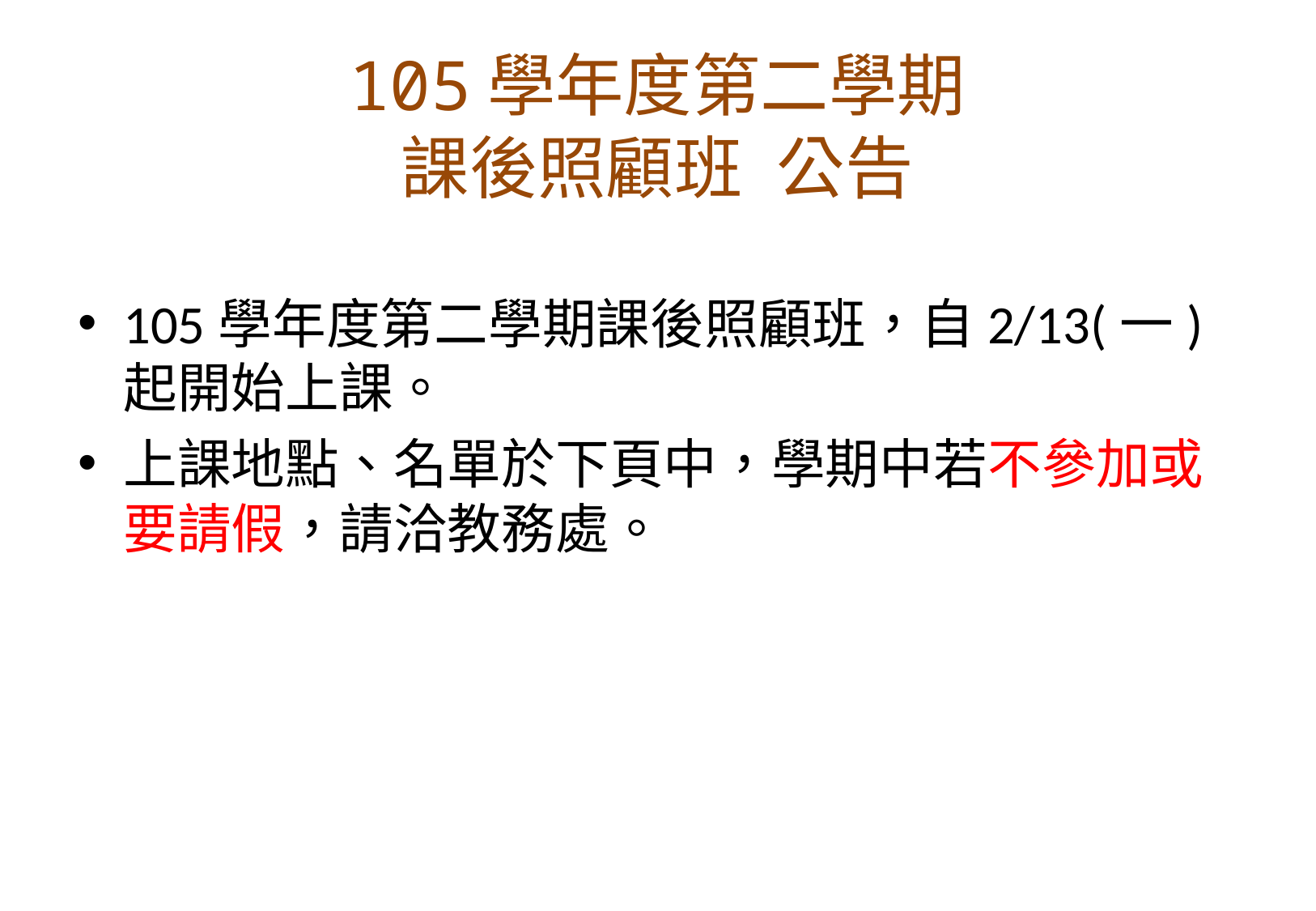

# 105學年度第二學期 課後照顧班 公告
105學年度第二學期課後照顧班，自2/13(一)起開始上課。
上課地點、名單於下頁中，學期中若不參加或要請假，請洽教務處。